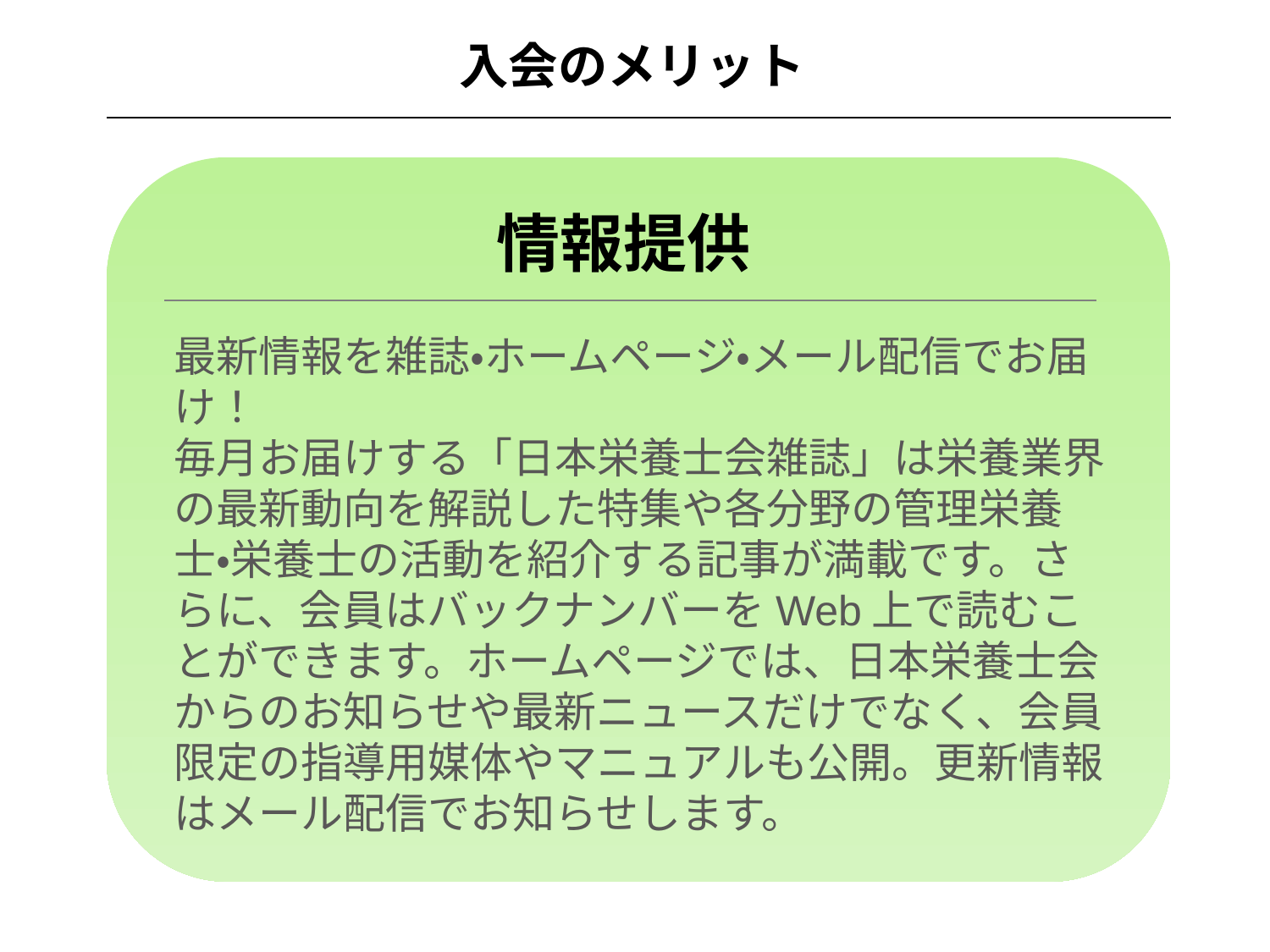

入会のメリット

情報提供
最新情報を雑誌・ホームページ・メール配信でお届け！
毎月お届けする「日本栄養士会雑誌」は栄養業界の最新動向を解説した特集や各分野の管理栄養士・栄養士の活動を紹介する記事が満載です。さらに、会員はバックナンバーをWeb上で読むことができます。ホームページでは、日本栄養士会からのお知らせや最新ニュースだけでなく、会員限定の指導用媒体やマニュアルも公開。更新情報はメール配信でお知らせします。